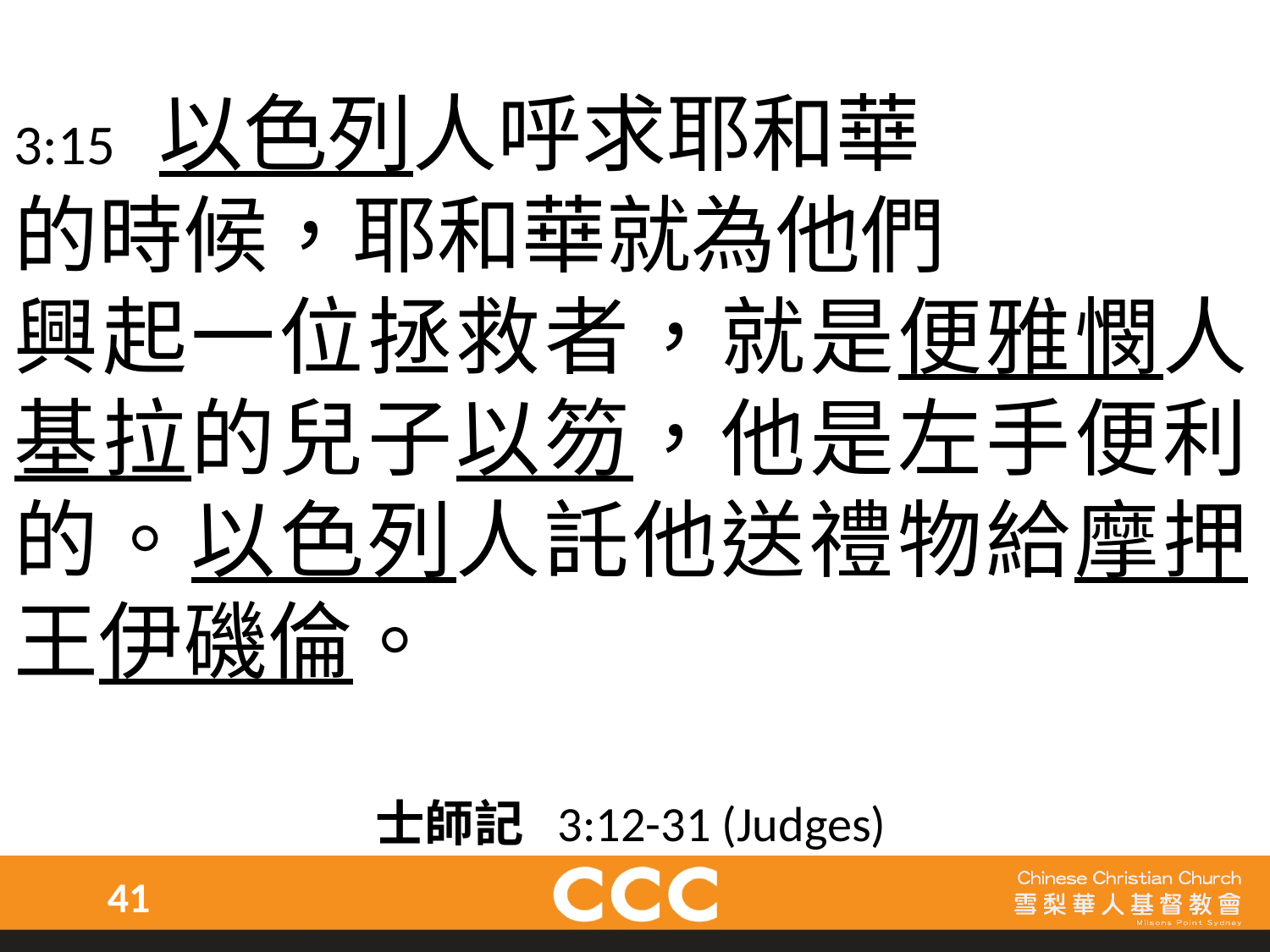

3:15 以色列人呼求耶和華
的時候，耶和華就為他們
興起一位拯救者，就是便雅憫人基拉的兒子以笏，他是左手便利的。以色列人託他送禮物給摩押王伊磯倫。
士師記  3:12-31 (Judges)
41